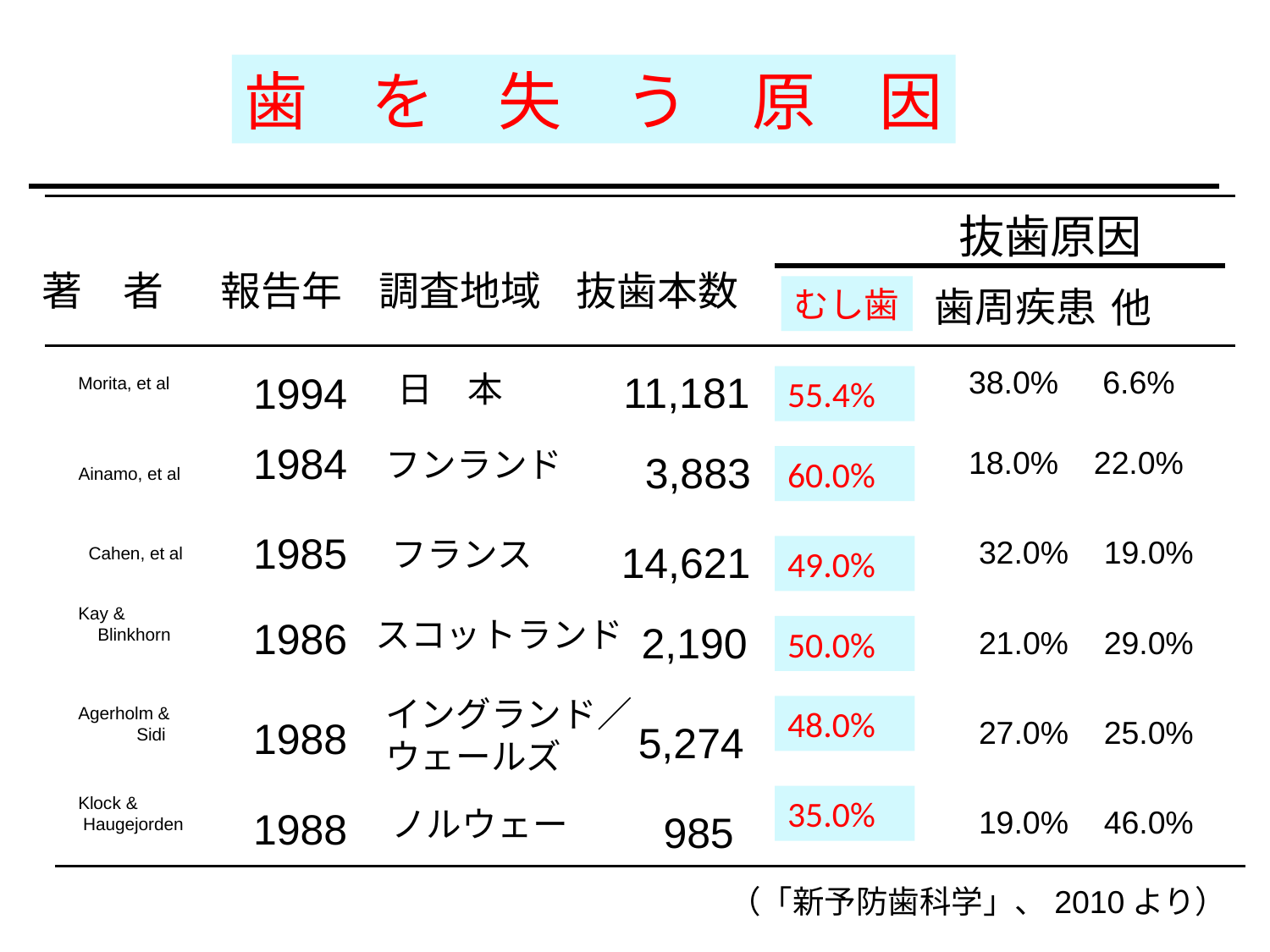

歯　を　失　う　原　因
抜歯原因
抜歯本数
報告年
調査地域
著　者
歯周疾患
むし歯
他
38.0%     6.6%
11,181
1994
日　本
Morita, et al
55.4%
1984
フンランド
18.0%    22.0%
  3,883
60.0%
Ainamo, et al
1985
フランス
32.0%    19.0%
14,621
Cahen, et al
49.0%
Kay &
    Blinkhorn
1986
スコットランド
 2,190
50.0%
21.0%    29.0%
イングランド／
ウェールズ
Agerholm &
            Sidi
48.0%
1988
27.0%    25.0%
5,274
Klock &
 Haugejorden
35.0%
ノルウェー
19.0%    46.0%
1988
985
（「新予防歯科学」、2010より）